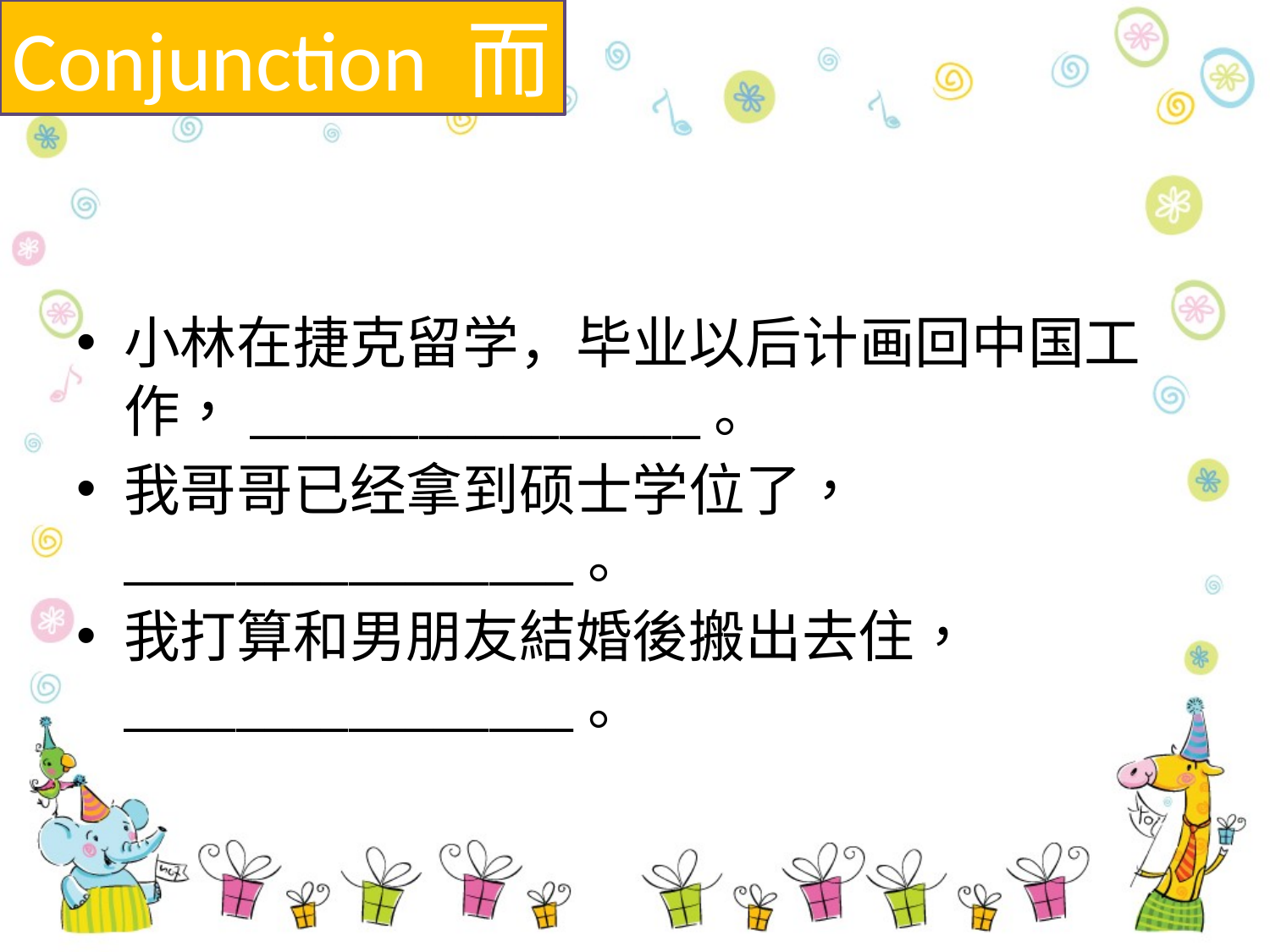

Conjunction 而
#

小林在捷克留学，毕业以后计画回中国工作，________________。
我哥哥已经拿到硕士学位了， ________________。
我打算和男朋友結婚後搬出去住， ________________。